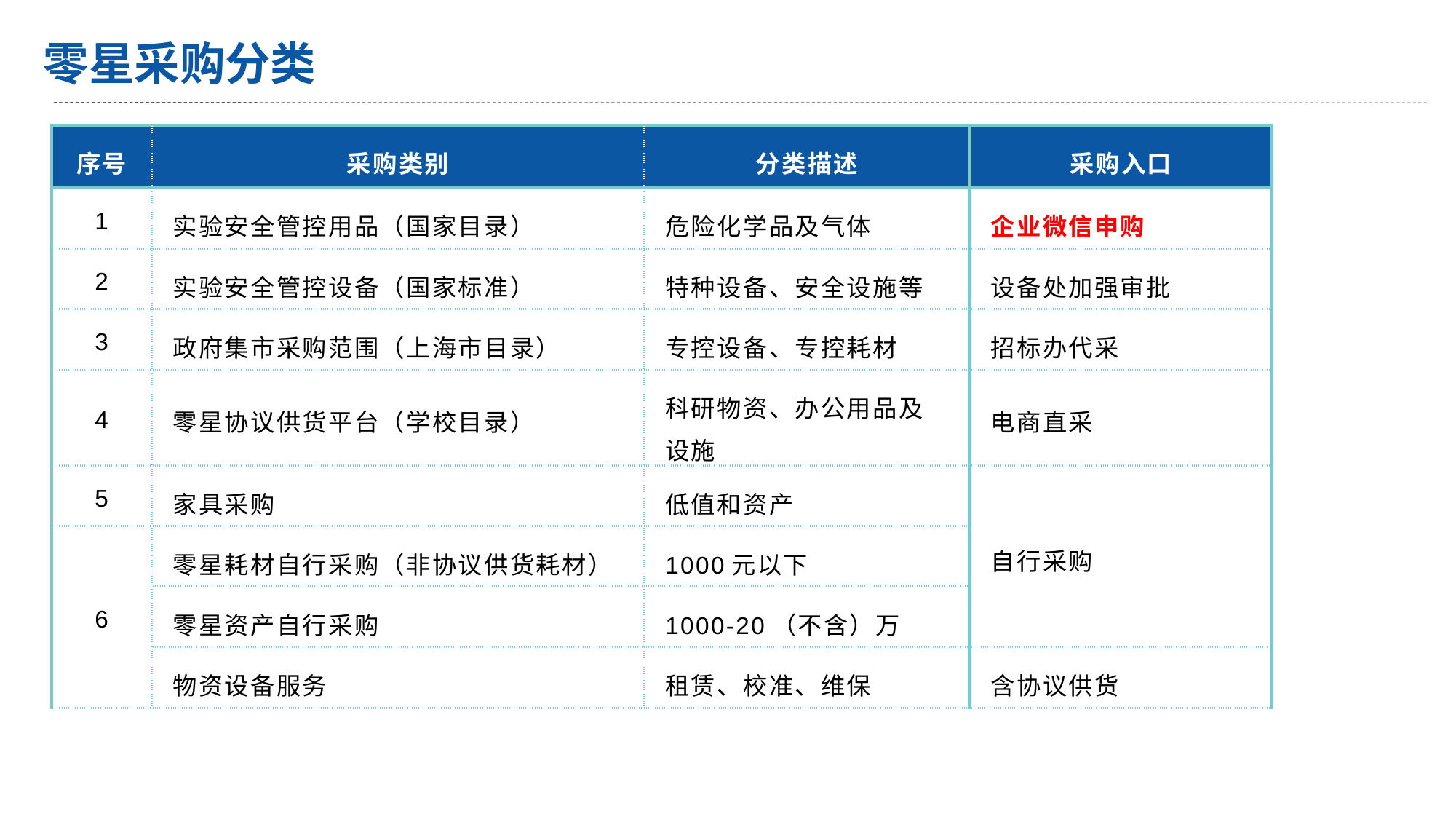

零星采购分类
| 序号 | 采购类别 | 分类描述 | 采购入口 |
| --- | --- | --- | --- |
| 1 | 实验安全管控用品（国家目录） | 危险化学品及气体 | 企业微信申购 |
| 2 | 实验安全管控设备（国家标准） | 特种设备、安全设施等 | 设备处加强审批 |
| 3 | 政府集市采购范围（上海市目录） | 专控设备、专控耗材 | 招标办代采 |
| 4 | 零星协议供货平台（学校目录） | 科研物资、办公用品及设施 | 电商直采 |
| 5 | 家具采购 | 低值和资产 | 自行采购 |
| 6 | 零星耗材自行采购（非协议供货耗材） | 1000元以下 |  |
|  | 零星资产自行采购 | 1000-20（不含）万 |  |
|  | 物资设备服务 | 租赁、校准、维保 | 含协议供货 |